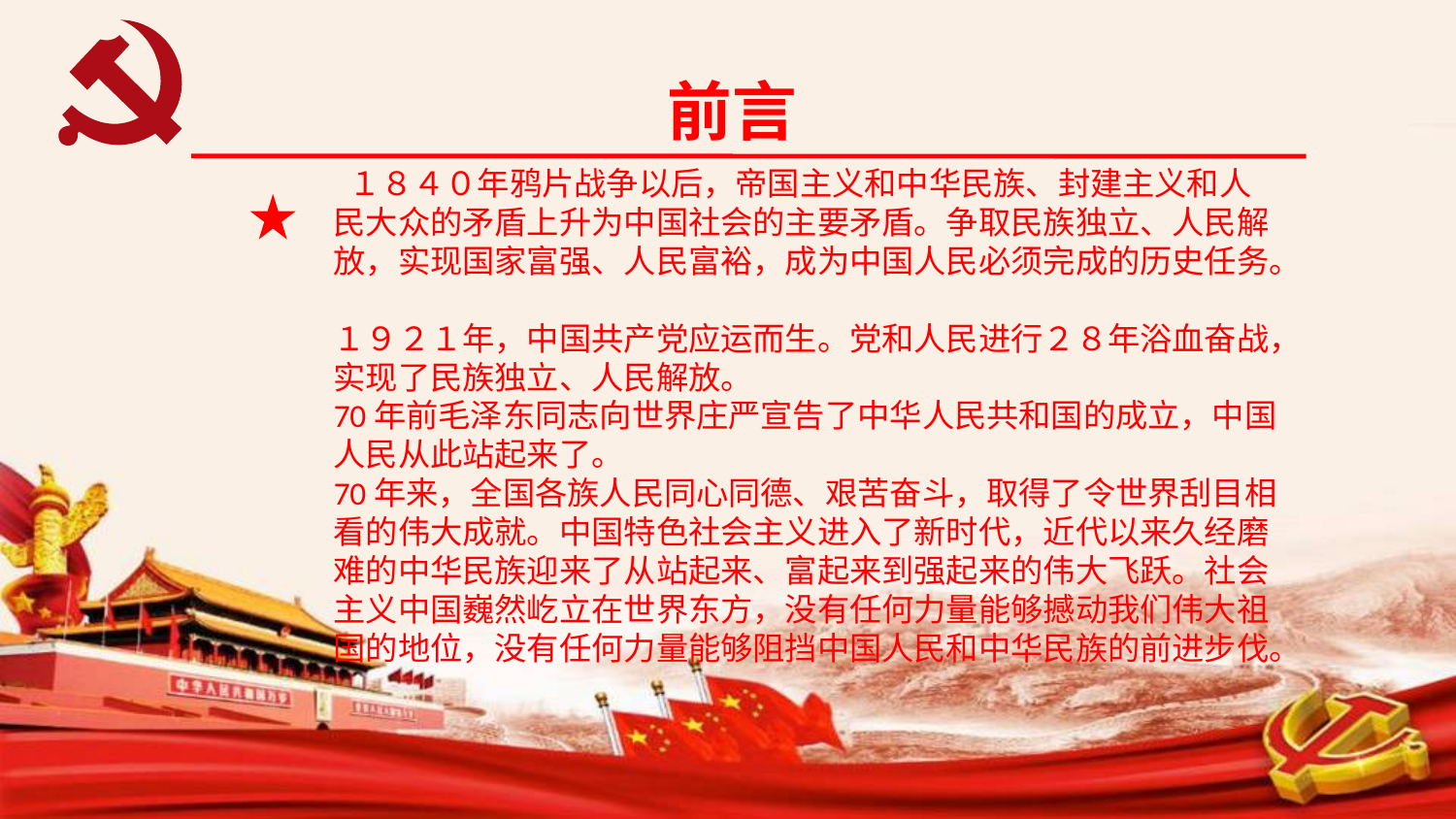

前言
 １８４０年鸦片战争以后，帝国主义和中华民族、封建主义和人民大众的矛盾上升为中国社会的主要矛盾。争取民族独立、人民解放，实现国家富强、人民富裕，成为中国人民必须完成的历史任务。
１９２１年，中国共产党应运而生。党和人民进行２８年浴血奋战，实现了民族独立、人民解放。
70年前毛泽东同志向世界庄严宣告了中华人民共和国的成立，中国人民从此站起来了。
70年来，全国各族人民同心同德、艰苦奋斗，取得了令世界刮目相看的伟大成就。中国特色社会主义进入了新时代，近代以来久经磨难的中华民族迎来了从站起来、富起来到强起来的伟大飞跃。社会主义中国巍然屹立在世界东方，没有任何力量能够撼动我们伟大祖国的地位，没有任何力量能够阻挡中国人民和中华民族的前进步伐。